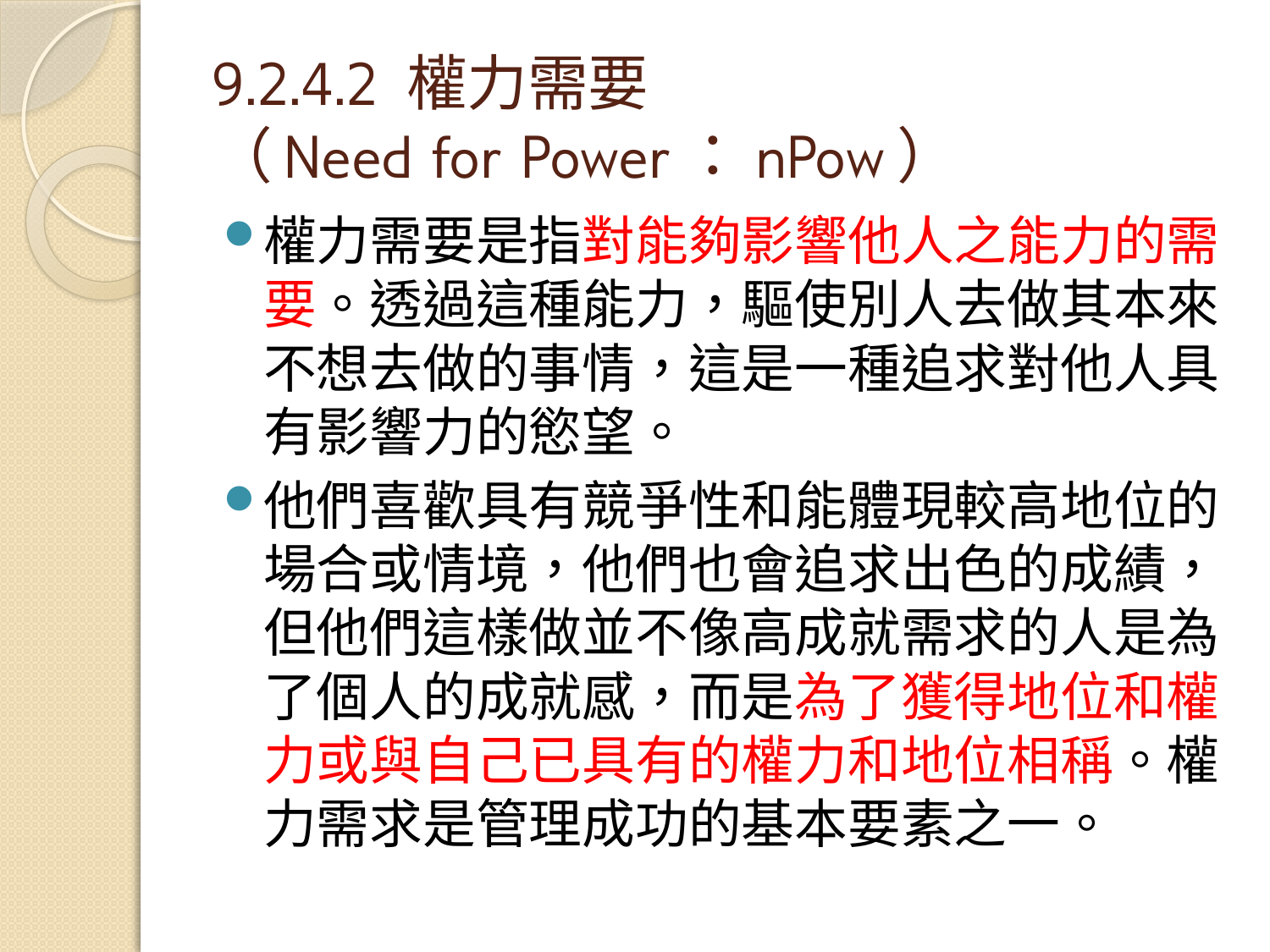

# 9.2.4.2 權力需要 （Need for Power：nPow）
權力需要是指對能夠影響他人之能力的需要。透過這種能力，驅使別人去做其本來不想去做的事情，這是一種追求對他人具有影響力的慾望。
他們喜歡具有競爭性和能體現較高地位的場合或情境，他們也會追求出色的成績，但他們這樣做並不像高成就需求的人是為了個人的成就感，而是為了獲得地位和權力或與自己已具有的權力和地位相稱。權力需求是管理成功的基本要素之一。